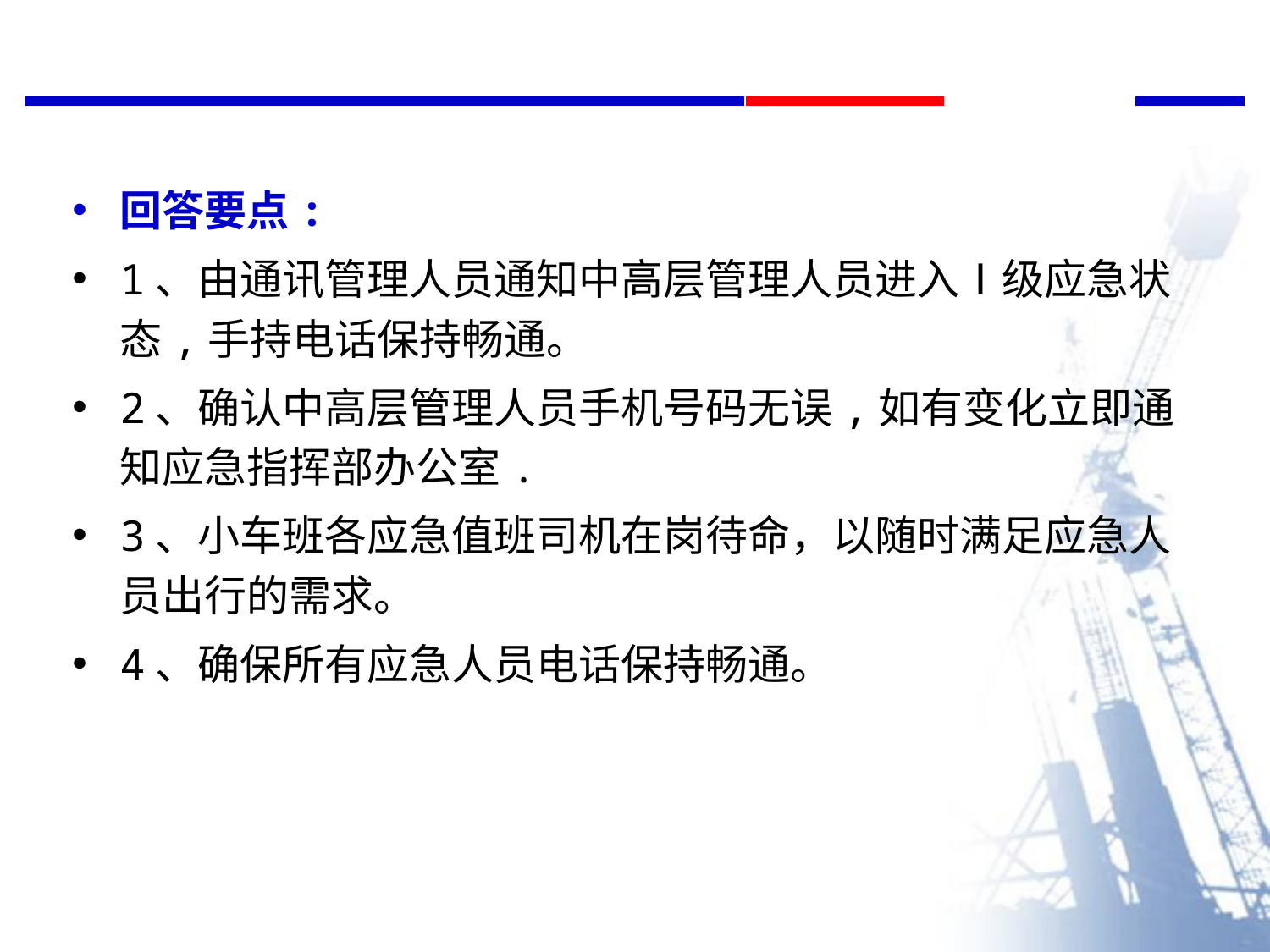

回答要点:
1、由通讯管理人员通知中高层管理人员进入Ⅰ级应急状态,手持电话保持畅通。
2、确认中高层管理人员手机号码无误,如有变化立即通知应急指挥部办公室.
3、小车班各应急值班司机在岗待命，以随时满足应急人员出行的需求。
4、确保所有应急人员电话保持畅通。